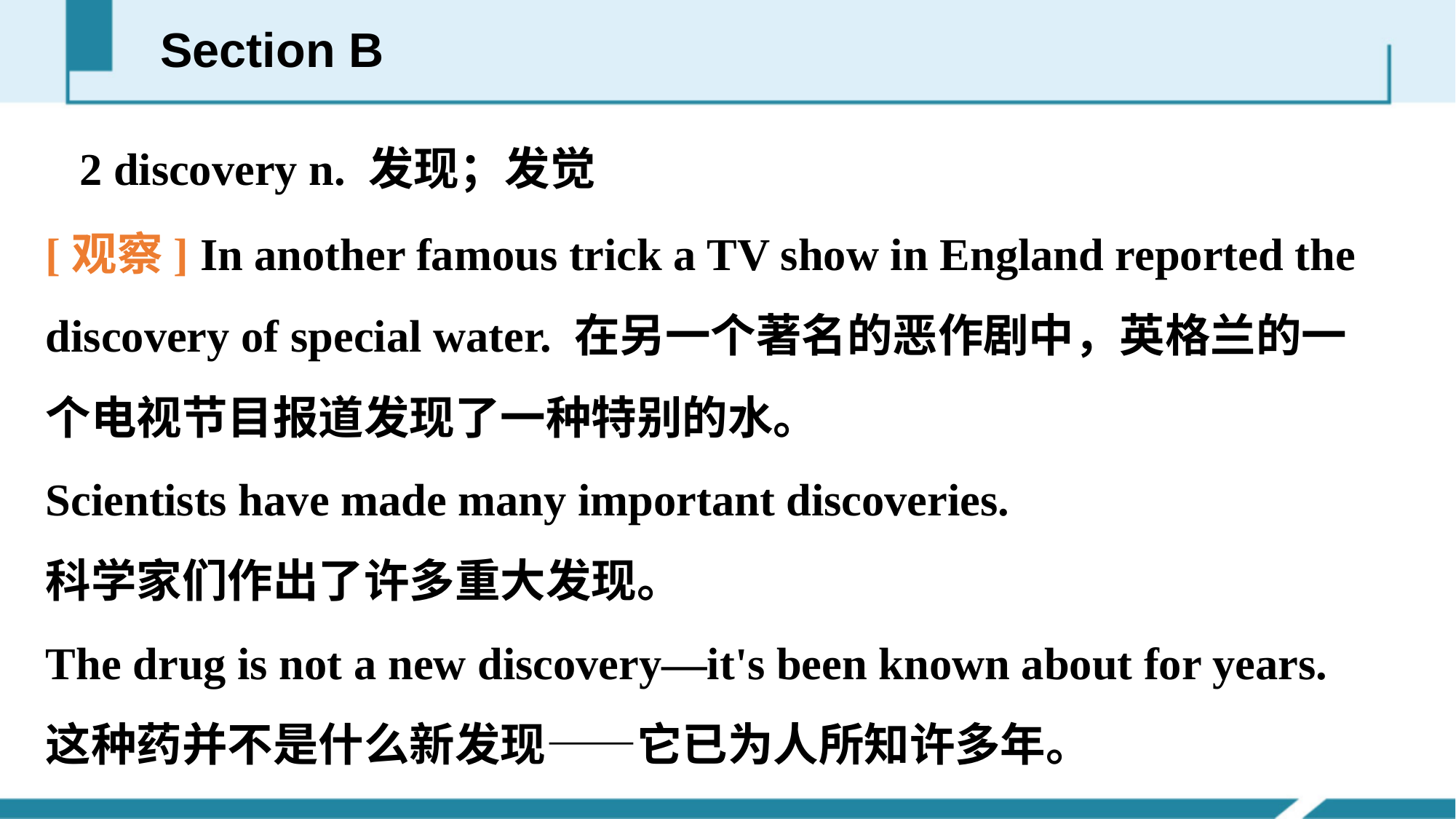

Section B
2 discovery n. 发现；发觉
[观察] In another famous trick a TV show in England reported the discovery of special water. 在另一个著名的恶作剧中，英格兰的一个电视节目报道发现了一种特别的水。
Scientists have made many important discoveries.
科学家们作出了许多重大发现。
The drug is not a new discovery—it's been known about for years.
这种药并不是什么新发现——它已为人所知许多年。